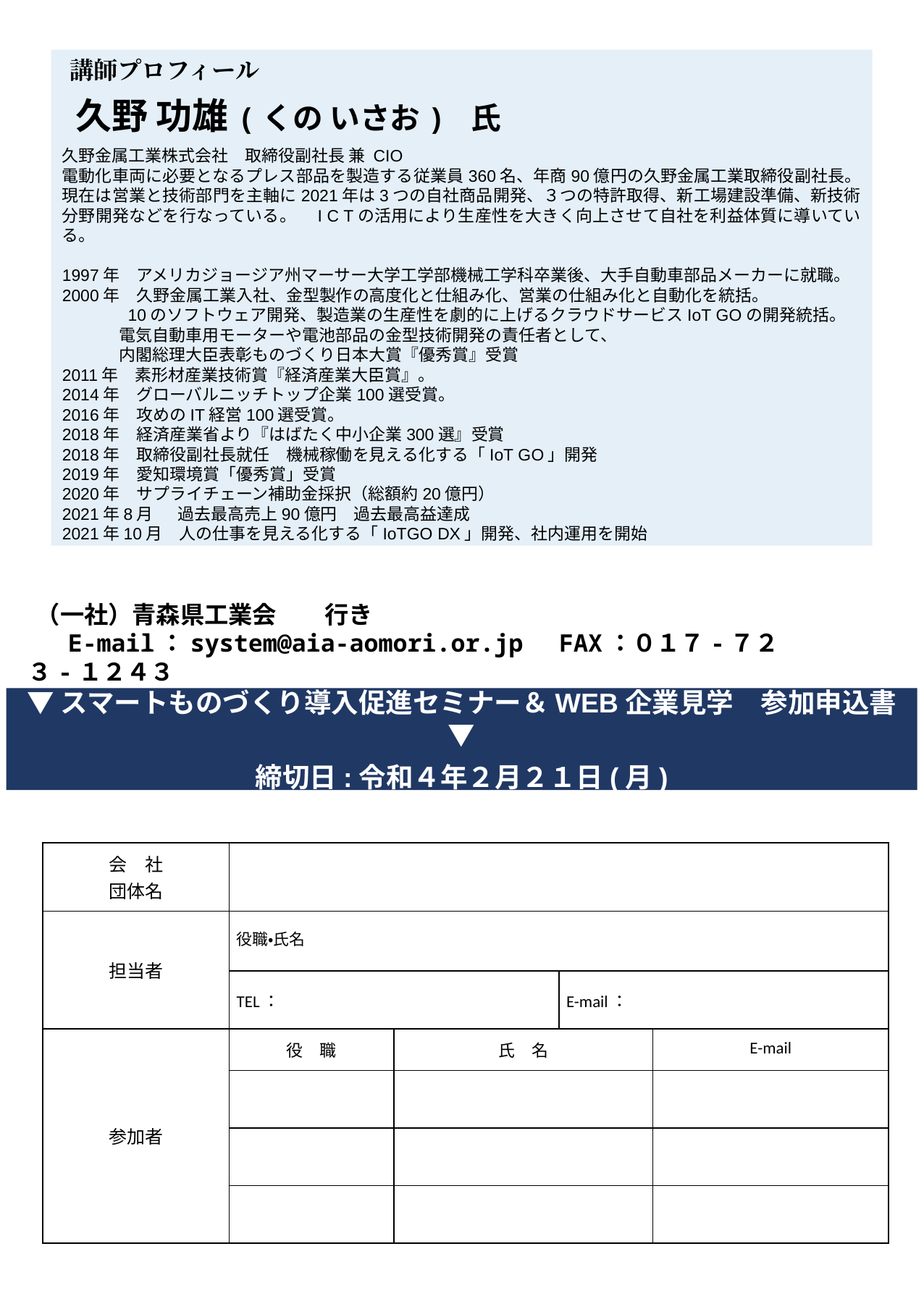

講師プロフィール
久野 功雄(くの いさお) 氏
久野金属工業株式会社　取締役副社長 兼 CIO
電動化車両に必要となるプレス部品を製造する従業員360名、年商90億円の久野金属工業取締役副社長。現在は営業と技術部門を主軸に2021年は3つの自社商品開発、３つの特許取得、新工場建設準備、新技術分野開発などを行なっている。　I C Tの活用により生産性を大きく向上させて自社を利益体質に導いている。

1997年　アメリカジョージア州マーサー大学工学部機械工学科卒業後、大手自動車部品メーカーに就職。
2000年　久野金属工業入社、金型製作の高度化と仕組み化、営業の仕組み化と自動化を統括。
              10のソフトウェア開発、製造業の生産性を劇的に上げるクラウドサービスIoT GOの開発統括。
              電気自動車用モーターや電池部品の金型技術開発の責任者として、
              内閣総理大臣表彰ものづくり日本大賞『優秀賞』受賞
2011年　素形材産業技術賞『経済産業大臣賞』。
2014年　グローバルニッチトップ企業100選受賞。
2016年　攻めのIT経営100選受賞。
2018年　経済産業省より『はばたく中小企業300選』受賞
2018年　取締役副社長就任　機械稼働を見える化する「IoT GO」開発
2019年　愛知環境賞「優秀賞」受賞
2020年　サプライチェーン補助金採択（総額約20億円）
2021年8月 　 過去最高売上90億円　過去最高益達成
2021年10月　人の仕事を見える化する「IoTGO DX」開発、社内運用を開始
（一社）青森県工業会　　行き
　E-mail：system@aia-aomori.or.jp　FAX：０１７-７２３-１２４３
▼スマートものづくり導入促進セミナー＆WEB企業見学　参加申込書▼
締切日:令和４年２月２１日(月)
| 会　社 団体名 |  |  |  |  |
| --- | --- | --- | --- | --- |
| 担当者 | 役職・氏名 |  |  |  |
|  | TEL： |  | E-mail： |  |
| 参加者 | 役　職 | 氏　名 |  | E-mail |
|  |  |  |  |  |
|  |  |  |  |  |
|  |  |  |  |  |